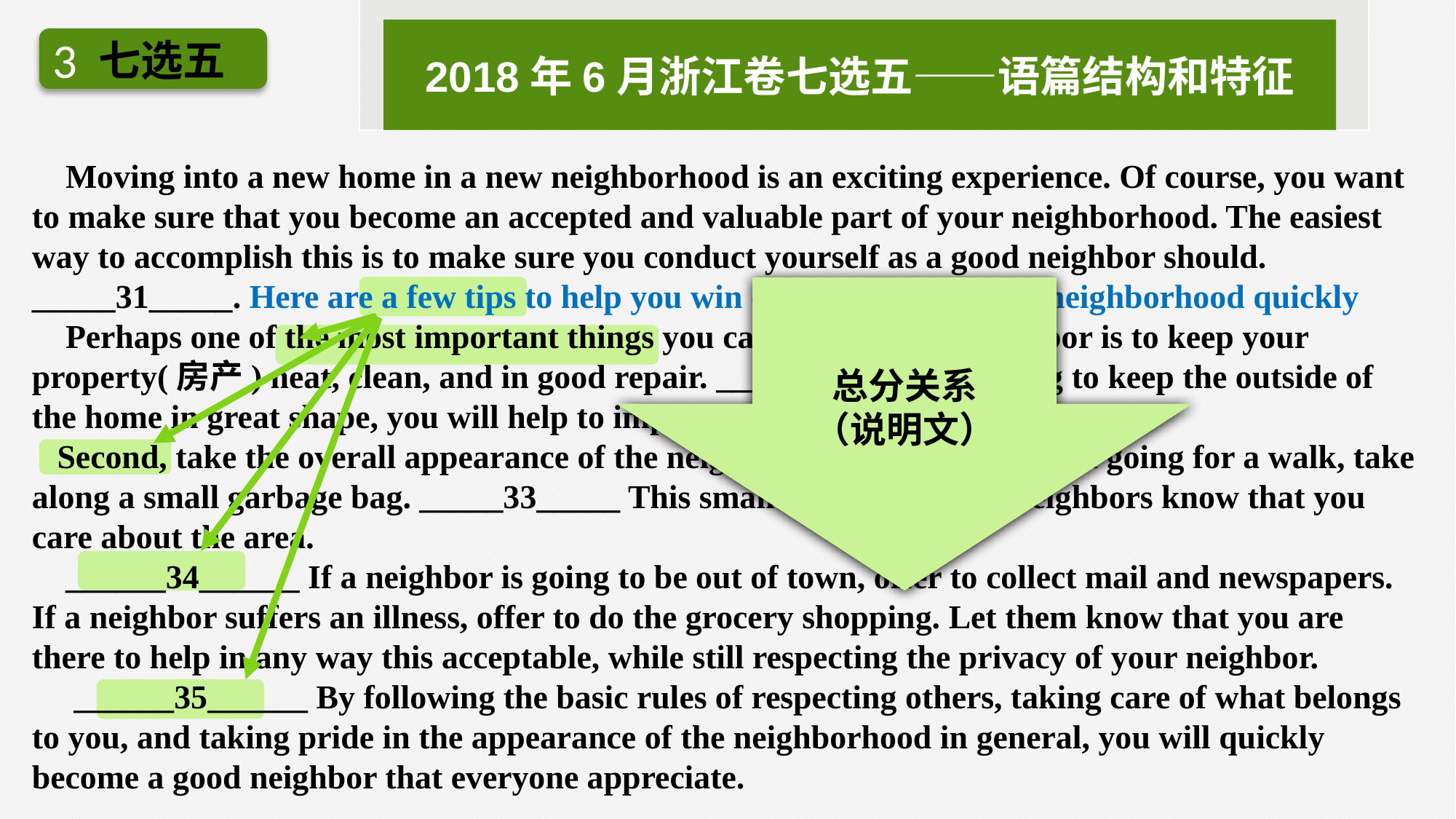

2018年6月浙江卷七选五——语篇结构和特征
3
七选五
    Moving into a new home in a new neighborhood is an exciting experience. Of course, you want to make sure that you become an accepted and valuable part of your neighborhood. The easiest way to accomplish this is to make sure you conduct yourself as a good neighbor should. _____31_____. Here are a few tips to help you win over everyone in the neighborhood quickly
    Perhaps one of the most important things you can do as a good neighbor is to keep your property(房产) neat, clean, and in good repair. ____32____ By choosing to keep the outside of the home in great shape, you will help to improve the look and feel of the area.
   Second, take the overall appearance of the neighborhood seriously. When going for a walk, take along a small garbage bag. _____33_____ This small act will let your neighbors know that you care about the area.
    ______34______ If a neighbor is going to be out of town, offer to collect mail and newspapers. If a neighbor suffers an illness, offer to do the grocery shopping. Let them know that you are there to help in any way this acceptable, while still respecting the privacy of your neighbor.
     ______35______ By following the basic rules of respecting others, taking care of what belongs to you, and taking pride in the appearance of the neighborhood in general, you will quickly become a good neighbor that everyone appreciate.

总分关系
（说明文）